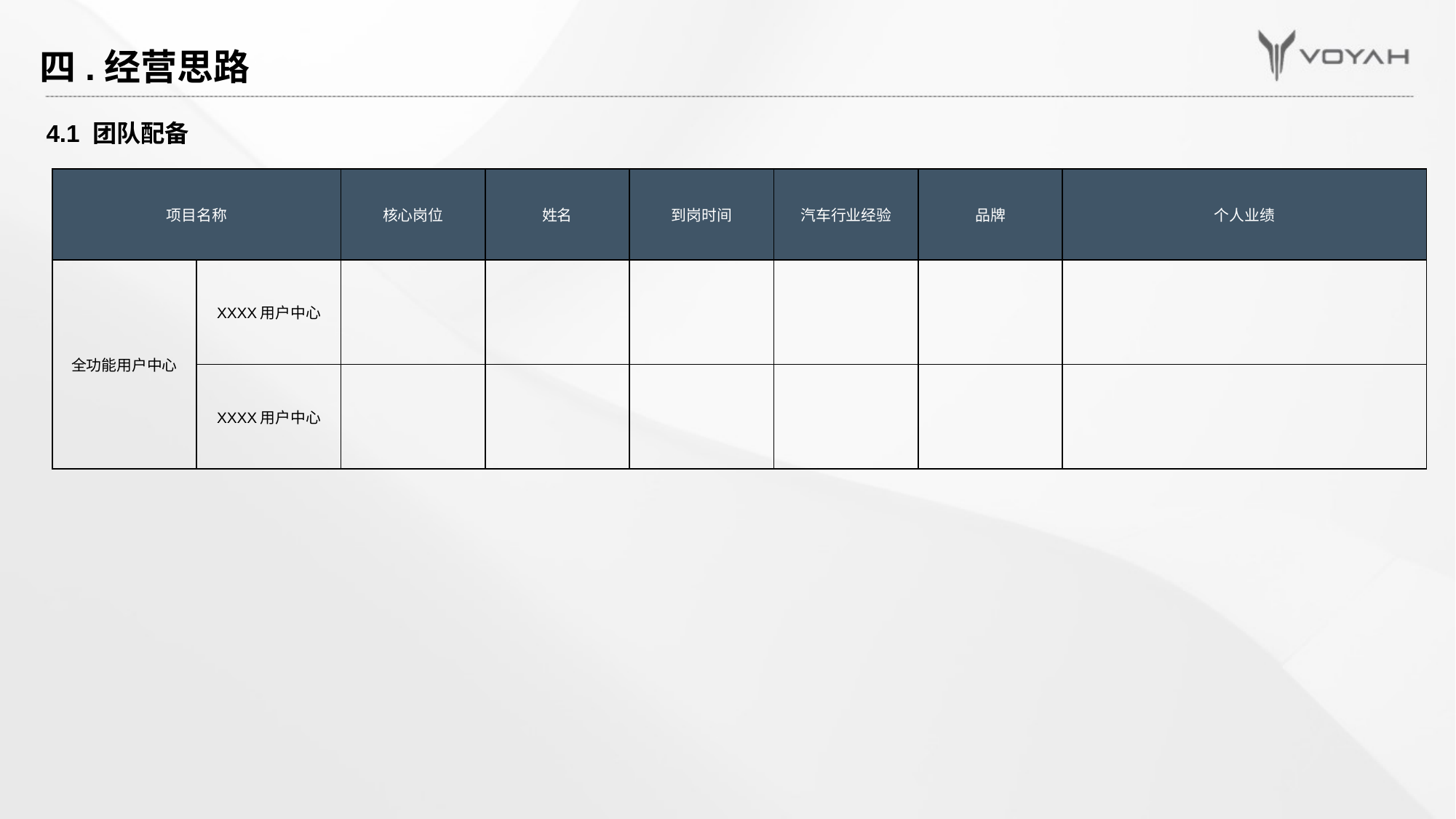

四.经营思路
# 4.1 团队配备
| 项目名称 |  | 核心岗位 | 姓名 | 到岗时间 | 汽车行业经验 | 品牌 | 个人业绩 |
| --- | --- | --- | --- | --- | --- | --- | --- |
| 全功能用户中心 | XXXX用户中心 |  |  |  |  |  |  |
|  | XXXX用户中心 |  |  |  |  |  |  |